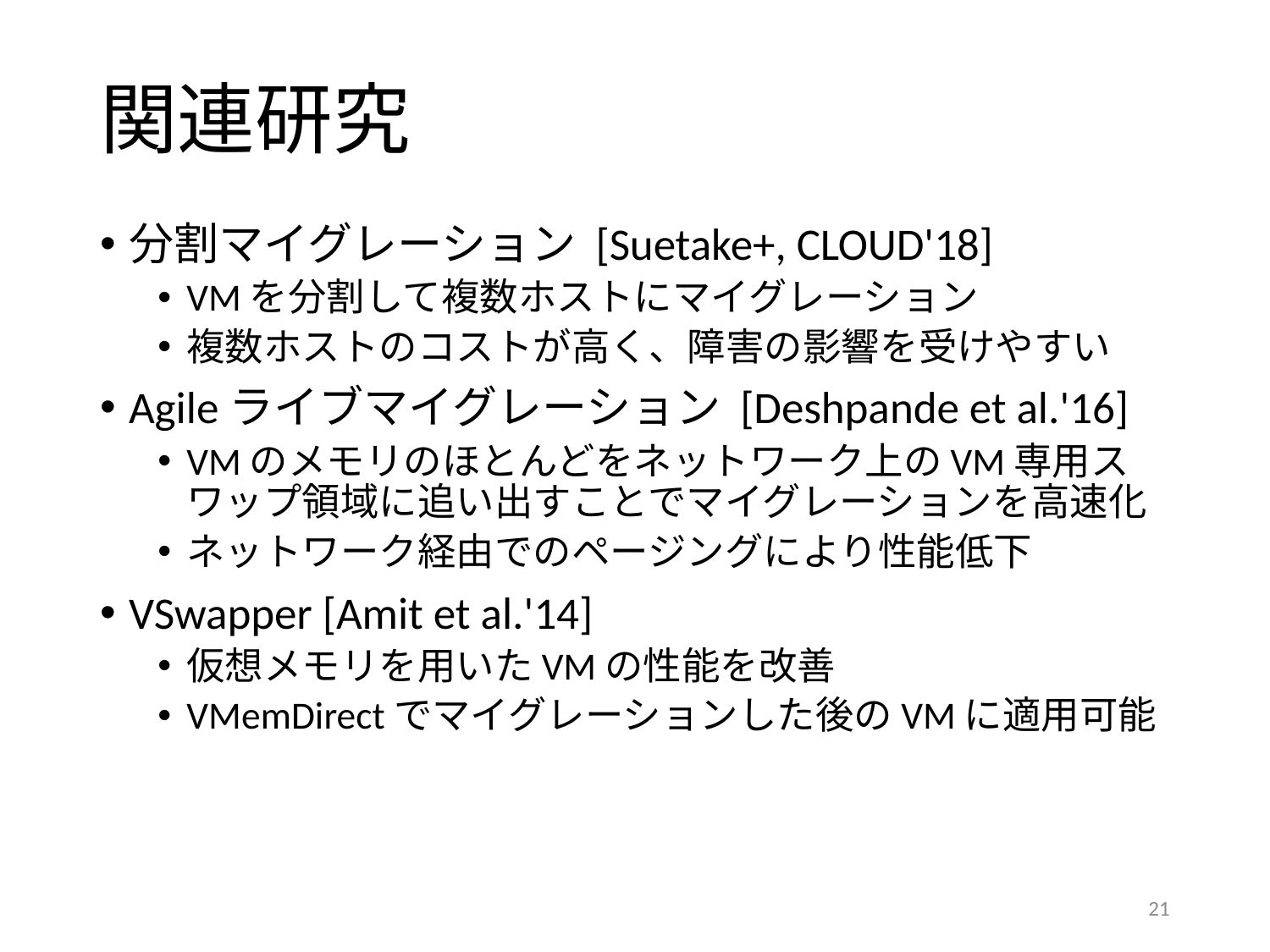

# 関連研究
分割マイグレーション [Suetake+, CLOUD'18]
VMを分割して複数ホストにマイグレーション
複数ホストのコストが高く、障害の影響を受けやすい
Agileライブマイグレーション [Deshpande et al.'16]
VMのメモリのほとんどをネットワーク上のVM専用スワップ領域に追い出すことでマイグレーションを高速化
ネットワーク経由でのページングにより性能低下
VSwapper [Amit et al.'14]
仮想メモリを用いたVMの性能を改善
VMemDirectでマイグレーションした後のVMに適用可能
21